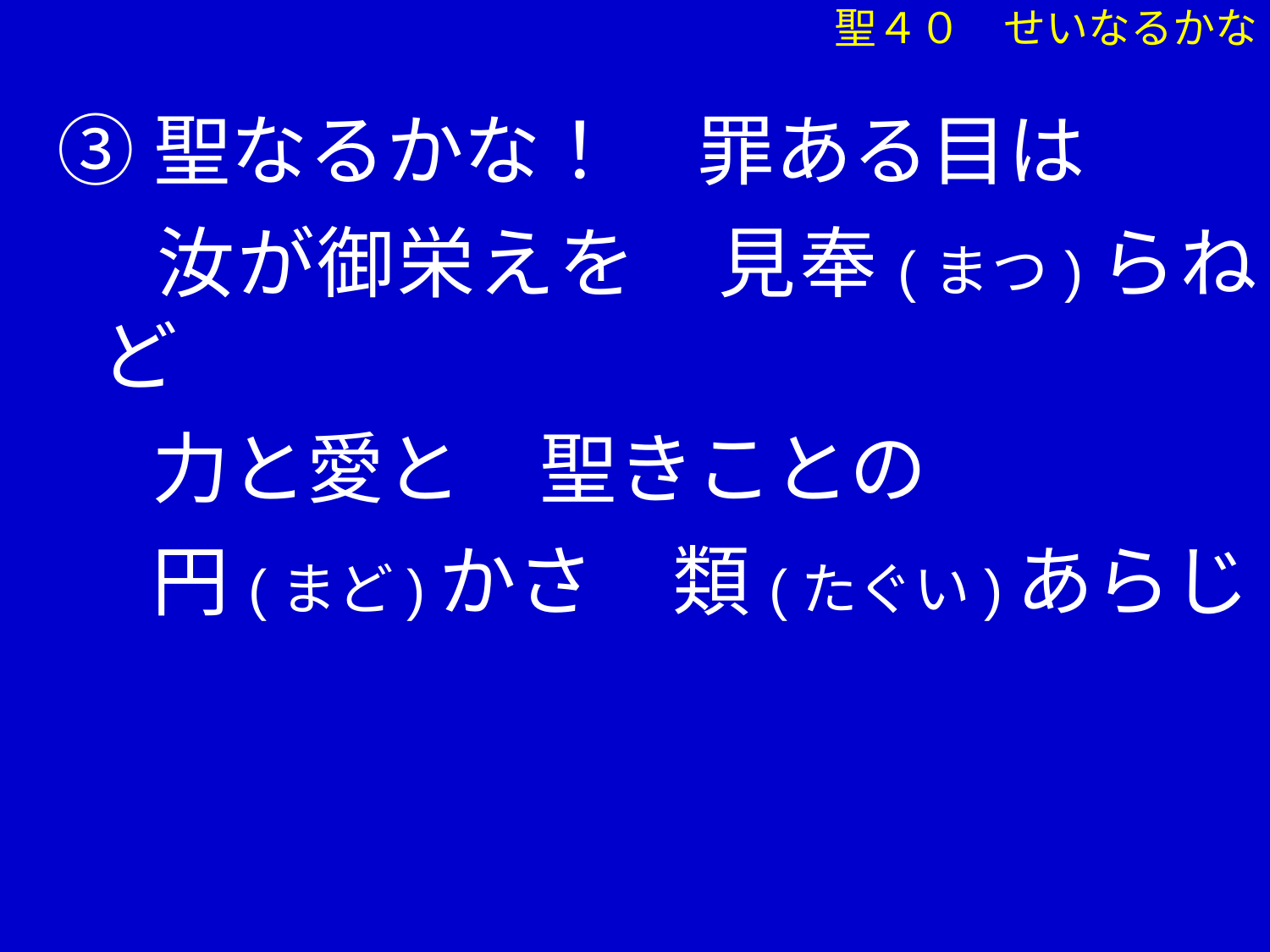

③聖なるかな！　罪ある目は
　 汝が御栄えを　見奉(まつ)らねど
　 力と愛と　聖きことの
　 円(まど)かさ　類(たぐい)あらじ
聖４０　せいなるかな